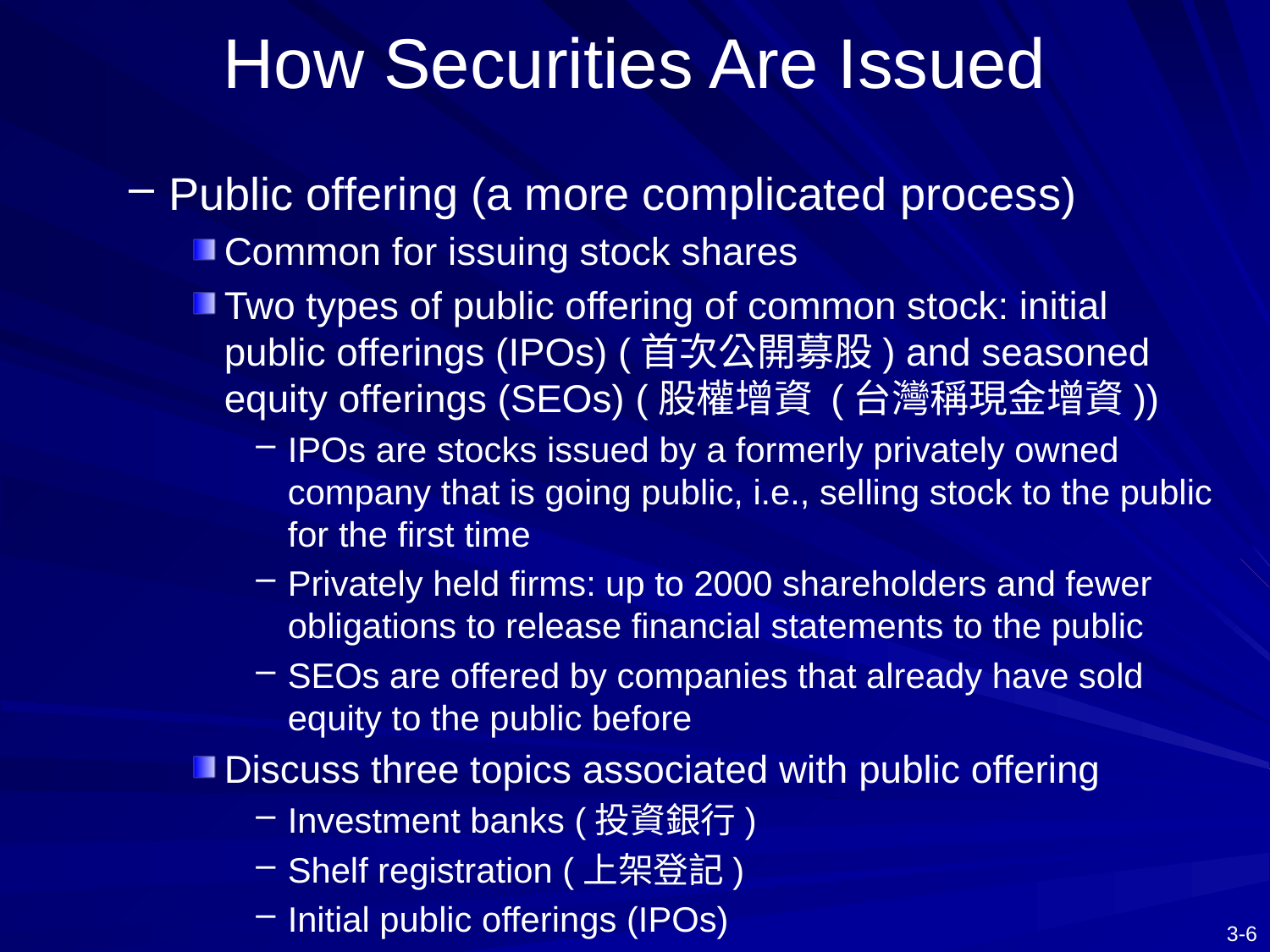

# How Securities Are Issued
Public offering (a more complicated process)
Common for issuing stock shares
Two types of public offering of common stock: initial public offerings (IPOs) (首次公開募股) and seasoned equity offerings (SEOs) (股權增資 (台灣稱現金增資))
IPOs are stocks issued by a formerly privately owned company that is going public, i.e., selling stock to the public for the first time
Privately held firms: up to 2000 shareholders and fewer obligations to release financial statements to the public
SEOs are offered by companies that already have sold equity to the public before
Discuss three topics associated with public offering
Investment banks (投資銀行)
Shelf registration (上架登記)
Initial public offerings (IPOs)